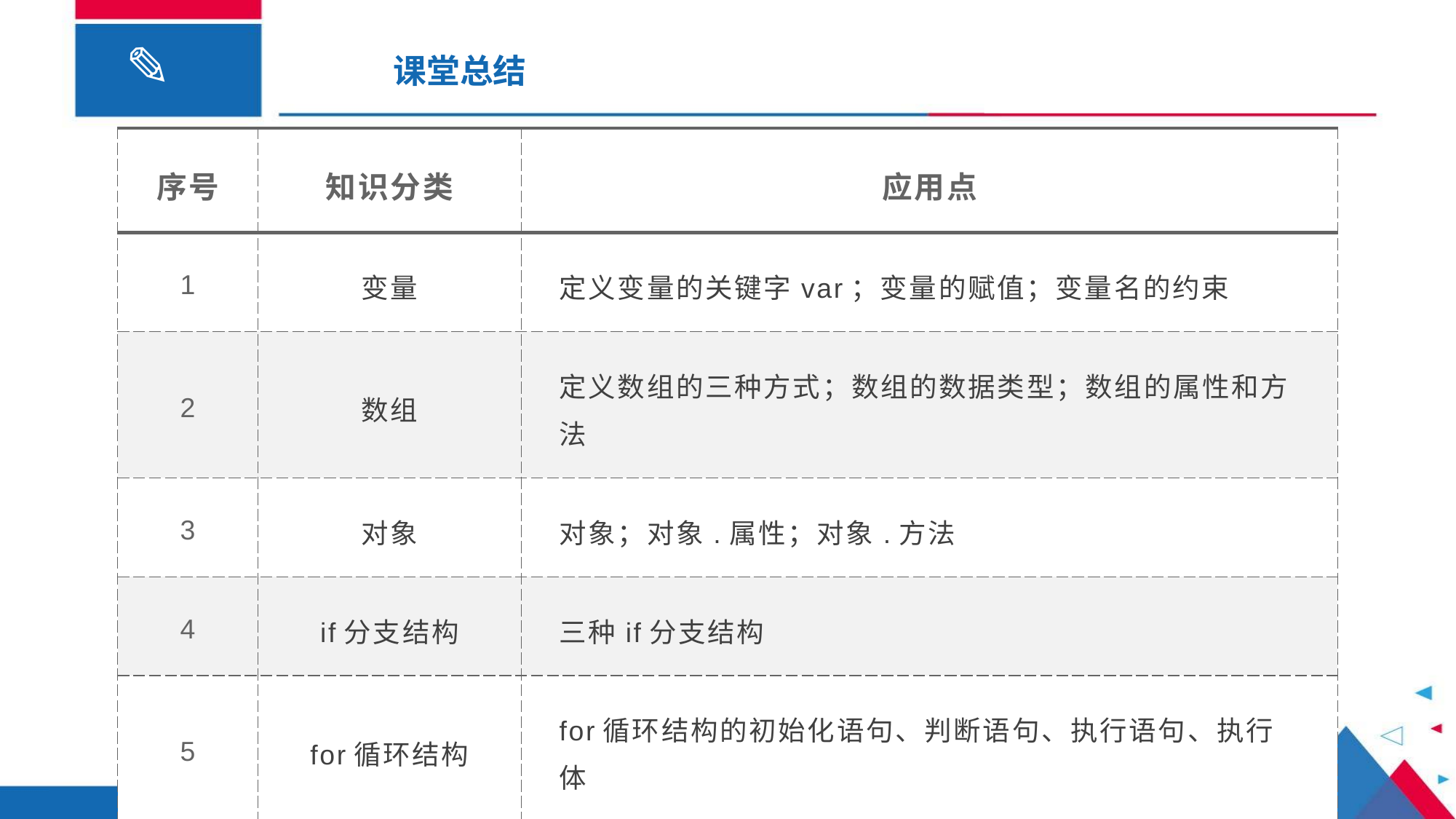

课堂总结
| 序号 | 知识分类 | 应用点 |
| --- | --- | --- |
| 1 | 变量 | 定义变量的关键字var；变量的赋值；变量名的约束 |
| 2 | 数组 | 定义数组的三种方式；数组的数据类型；数组的属性和方法 |
| 3 | 对象 | 对象；对象.属性；对象.方法 |
| 4 | if分支结构 | 三种if分支结构 |
| 5 | for循环结构 | for循环结构的初始化语句、判断语句、执行语句、执行体 |